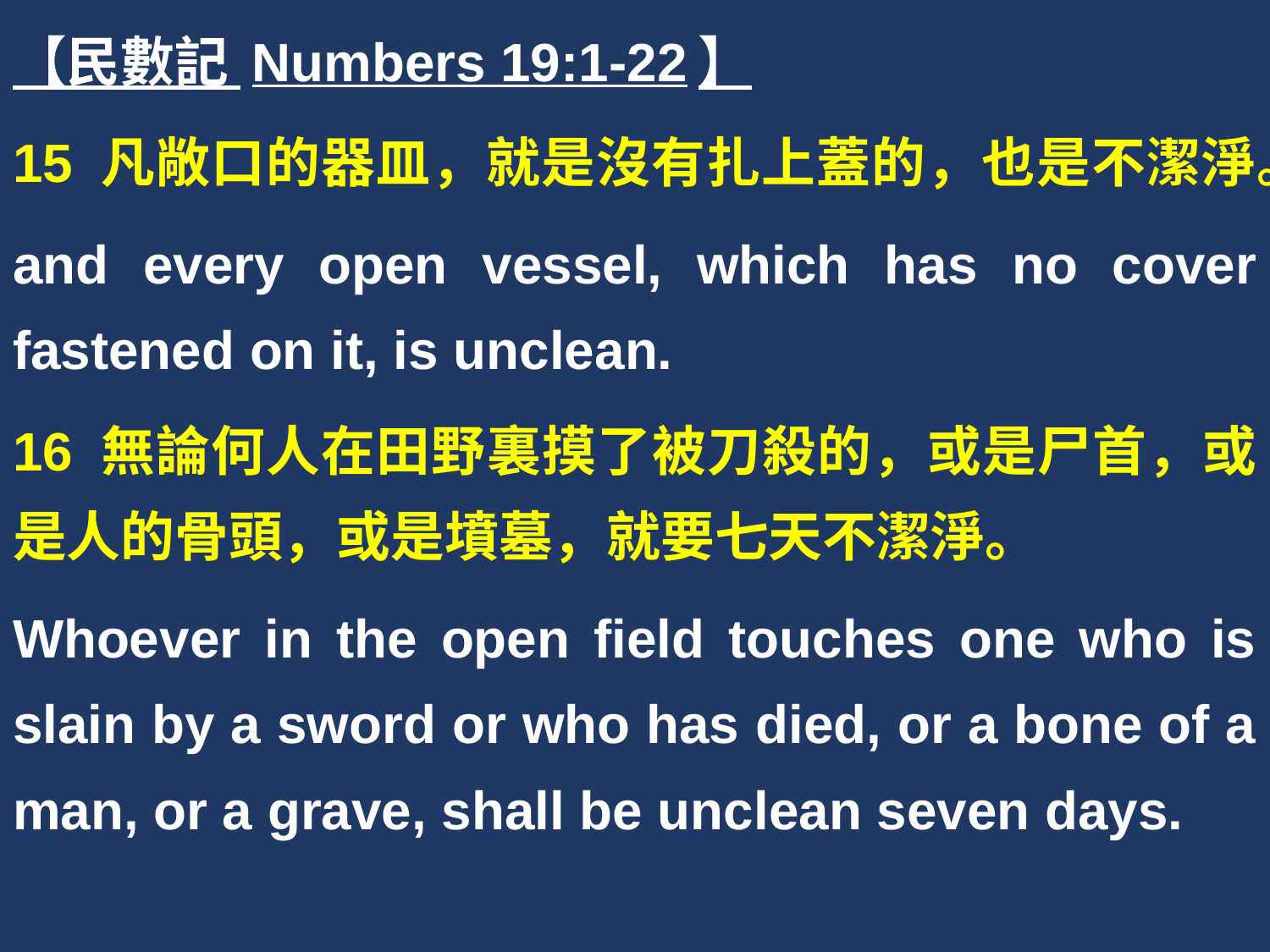

【民數記 Numbers 19:1-22】
15 凡敞口的器皿，就是沒有扎上蓋的，也是不潔淨。
and every open vessel, which has no cover fastened on it, is unclean.
16 無論何人在田野裏摸了被刀殺的，或是尸首，或是人的骨頭，或是墳墓，就要七天不潔淨。
Whoever in the open field touches one who is slain by a sword or who has died, or a bone of a man, or a grave, shall be unclean seven days.